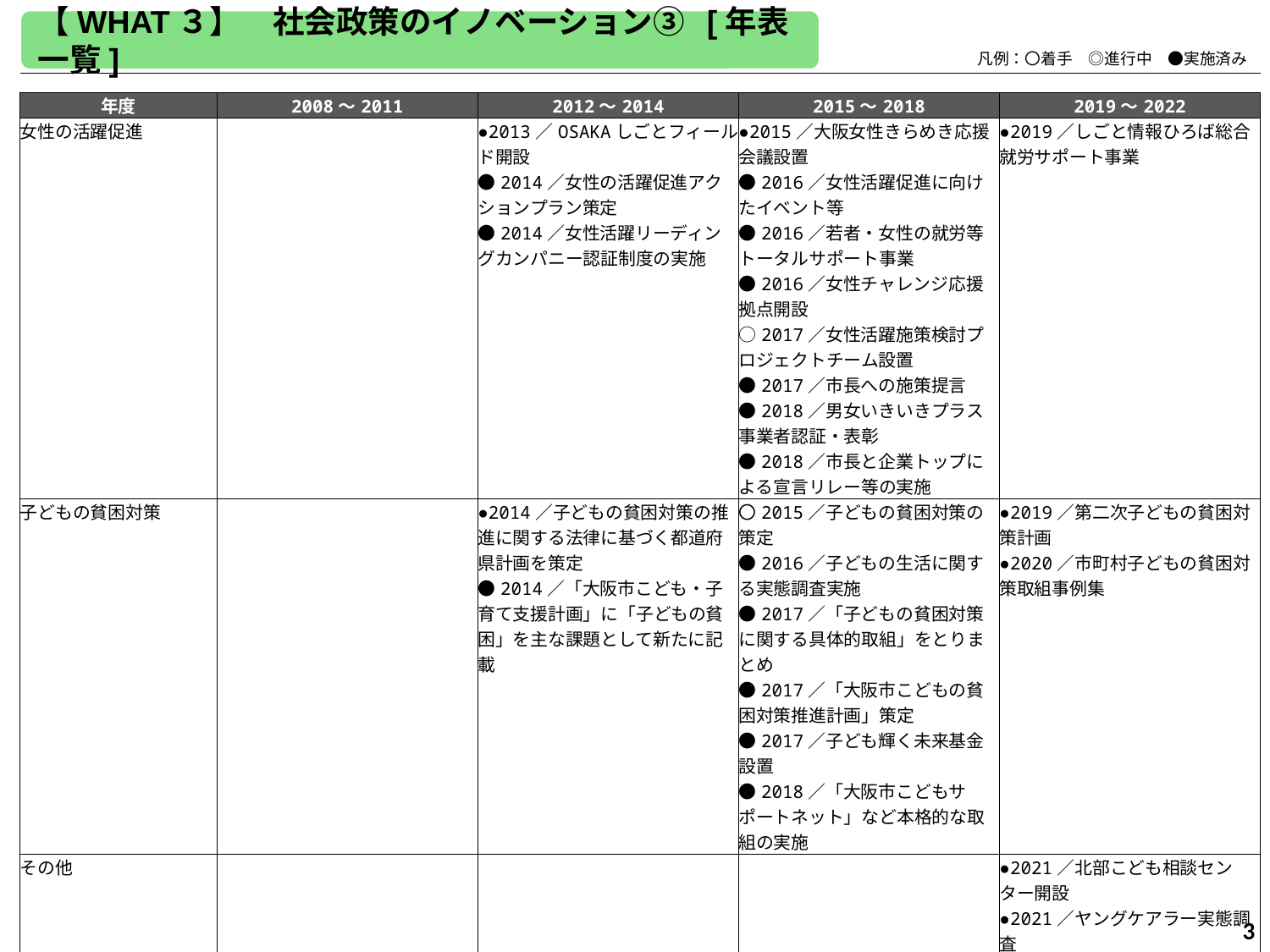

【WHAT３】　社会政策のイノベーション③  [年表一覧]
　　　　凡例：〇着手　◎進行中　●実施済み
| 年度 | 2008～2011 | 2012～2014 | 2015～2018 | 2019～2022 |
| --- | --- | --- | --- | --- |
| 女性の活躍促進 |  | ●2013／OSAKAしごとフィールド開設 ●2014／女性の活躍促進アクションプラン策定 ●2014／女性活躍リーディングカンパニー認証制度の実施 | ●2015／大阪女性きらめき応援会議設置 ●2016／女性活躍促進に向けたイベント等 ●2016／若者・女性の就労等トータルサポート事業 ●2016／女性チャレンジ応援拠点開設 ○2017／女性活躍施策検討プロジェクトチーム設置 ●2017／市長への施策提言 ●2018／男女いきいきプラス事業者認証・表彰 ●2018／市長と企業トップによる宣言リレー等の実施 | ●2019／しごと情報ひろば総合就労サポート事業 |
| 子どもの貧困対策 |  | ●2014／子どもの貧困対策の推進に関する法律に基づく都道府県計画を策定 ●2014／「大阪市こども・子育て支援計画」に「子どもの貧困」を主な課題として新たに記載 | 〇2015／子どもの貧困対策の策定 ●2016／子どもの生活に関する実態調査実施 ●2017／「子どもの貧困対策に関する具体的取組」をとりまとめ ●2017／「大阪市こどもの貧困対策推進計画」策定 ●2017／子ども輝く未来基金設置 ●2018／「大阪市こどもサポートネット」など本格的な取組の実施 | ●2019／第二次子どもの貧困対策計画 ●2020／市町村子どもの貧困対策取組事例集 |
| その他 |  |  |  | ●2021／北部こども相談センター開設 ●2021／ヤングケアラー実態調査 ●2022／子ども家庭局設置 ●2022／ヤングケアラー調査結果公表、支援実施 |
3